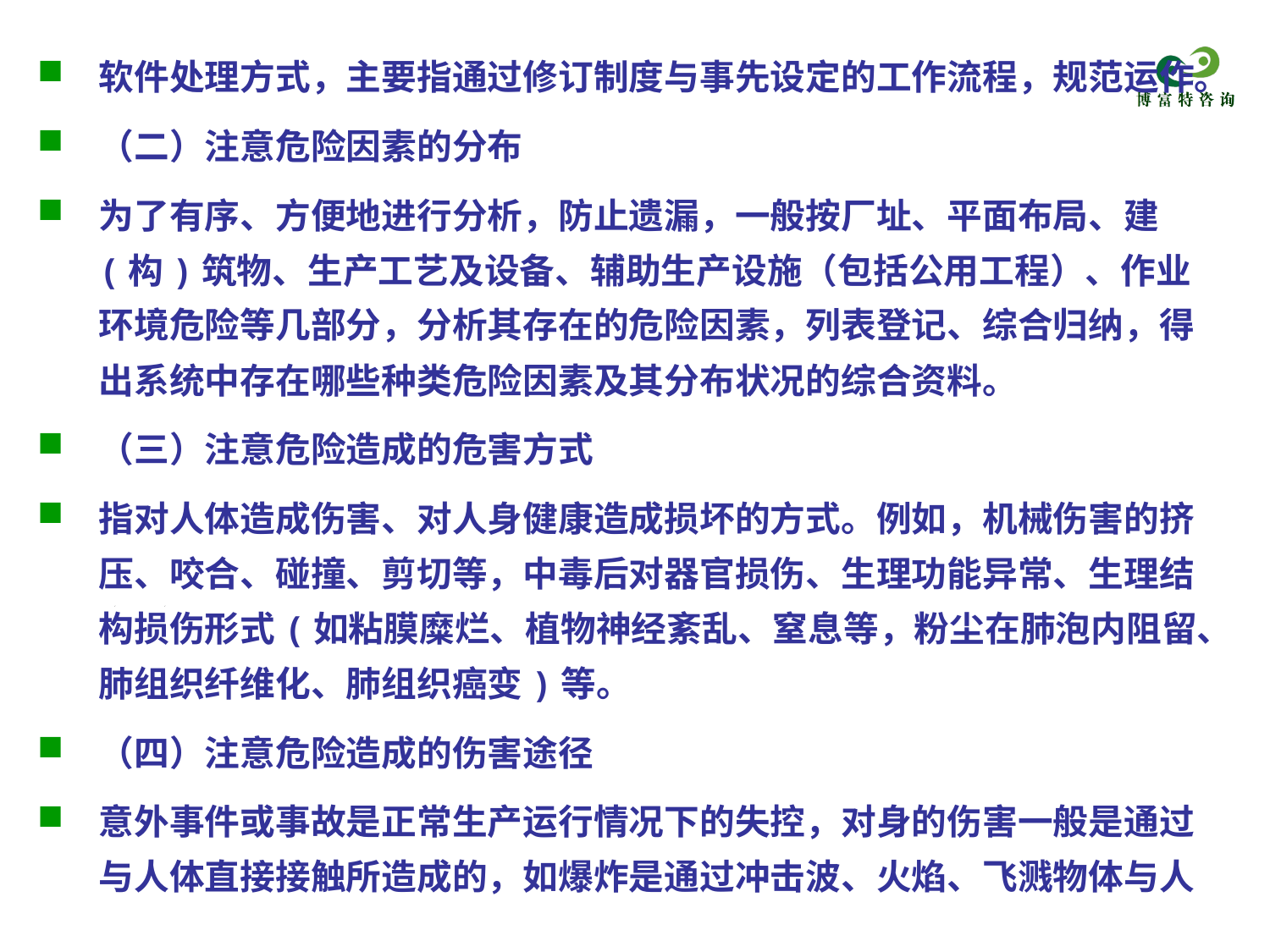

软件处理方式，主要指通过修订制度与事先设定的工作流程，规范运作。
（二）注意危险因素的分布
为了有序、方便地进行分析，防止遗漏，一般按厂址、平面布局、建(构)筑物、生产工艺及设备、辅助生产设施（包括公用工程）、作业环境危险等几部分，分析其存在的危险因素，列表登记、综合归纳，得出系统中存在哪些种类危险因素及其分布状况的综合资料。
（三）注意危险造成的危害方式
指对人体造成伤害、对人身健康造成损坏的方式。例如，机械伤害的挤压、咬合、碰撞、剪切等，中毒后对器官损伤、生理功能异常、生理结构损伤形式(如粘膜糜烂、植物神经紊乱、窒息等，粉尘在肺泡内阻留、肺组织纤维化、肺组织癌变)等。
（四）注意危险造成的伤害途径
意外事件或事故是正常生产运行情况下的失控，对身的伤害一般是通过与人体直接接触所造成的，如爆炸是通过冲击波、火焰、飞溅物体与人